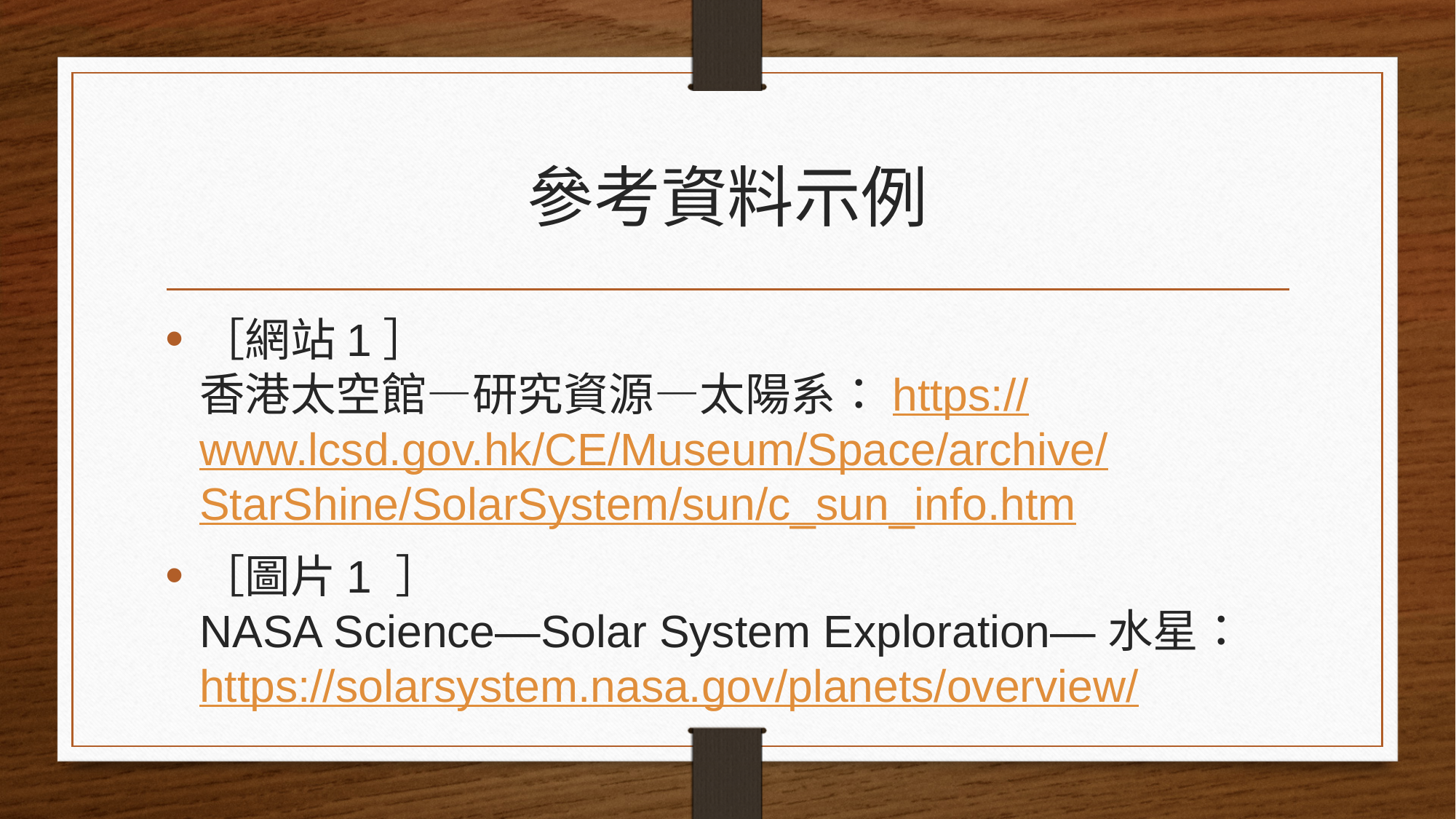

# 參考資料示例
［網站1］
香港太空館—研究資源—太陽系：https://www.lcsd.gov.hk/CE/Museum/Space/archive/StarShine/SolarSystem/sun/c_sun_info.htm
［圖片1 ］
NASA Science—Solar System Exploration—水星：
https://solarsystem.nasa.gov/planets/overview/